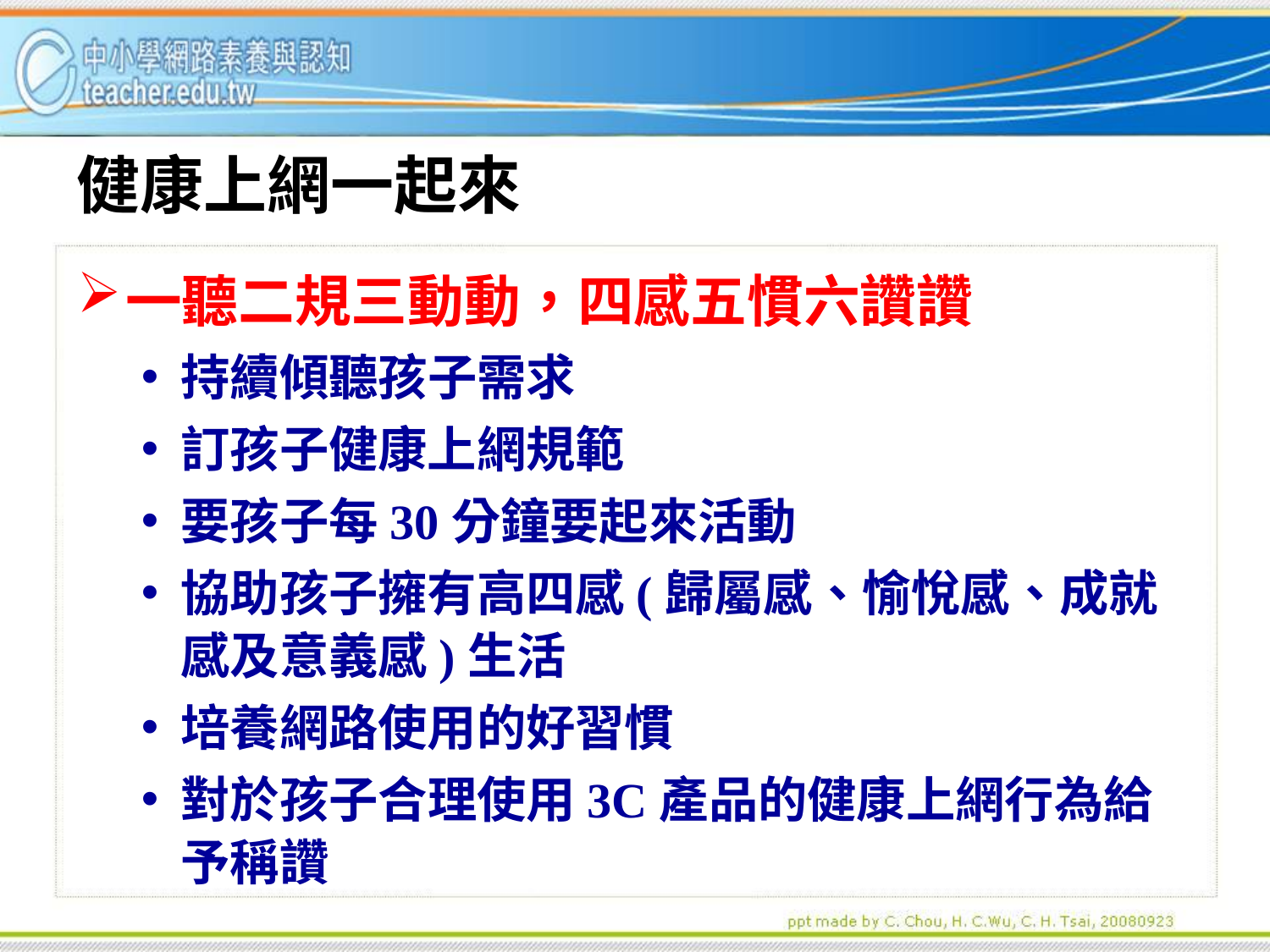

# 健康上網一起來
一聽二規三動動，四感五慣六讚讚
持續傾聽孩子需求
訂孩子健康上網規範
要孩子每30分鐘要起來活動
協助孩子擁有高四感(歸屬感、愉悅感、成就感及意義感)生活
培養網路使用的好習慣
對於孩子合理使用3C產品的健康上網行為給予稱讚